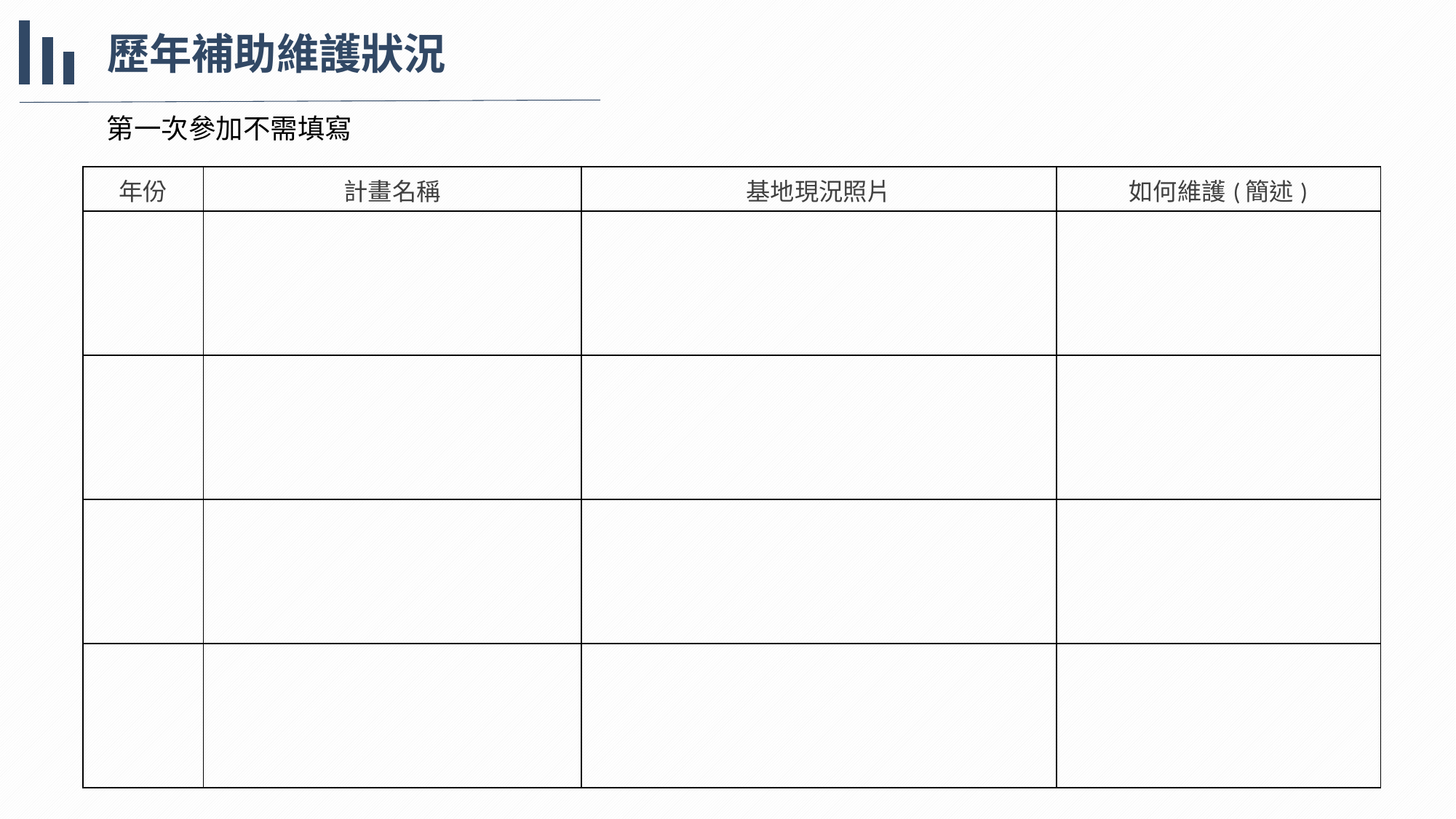

歷年補助維護狀況

第一次參加不需填寫
| 年份 | 計畫名稱 | 基地現況照片 | 如何維護(簡述) |
| --- | --- | --- | --- |
|  |  |  |  |
|  |  |  |  |
|  |  |  |  |
|  |  |  |  |